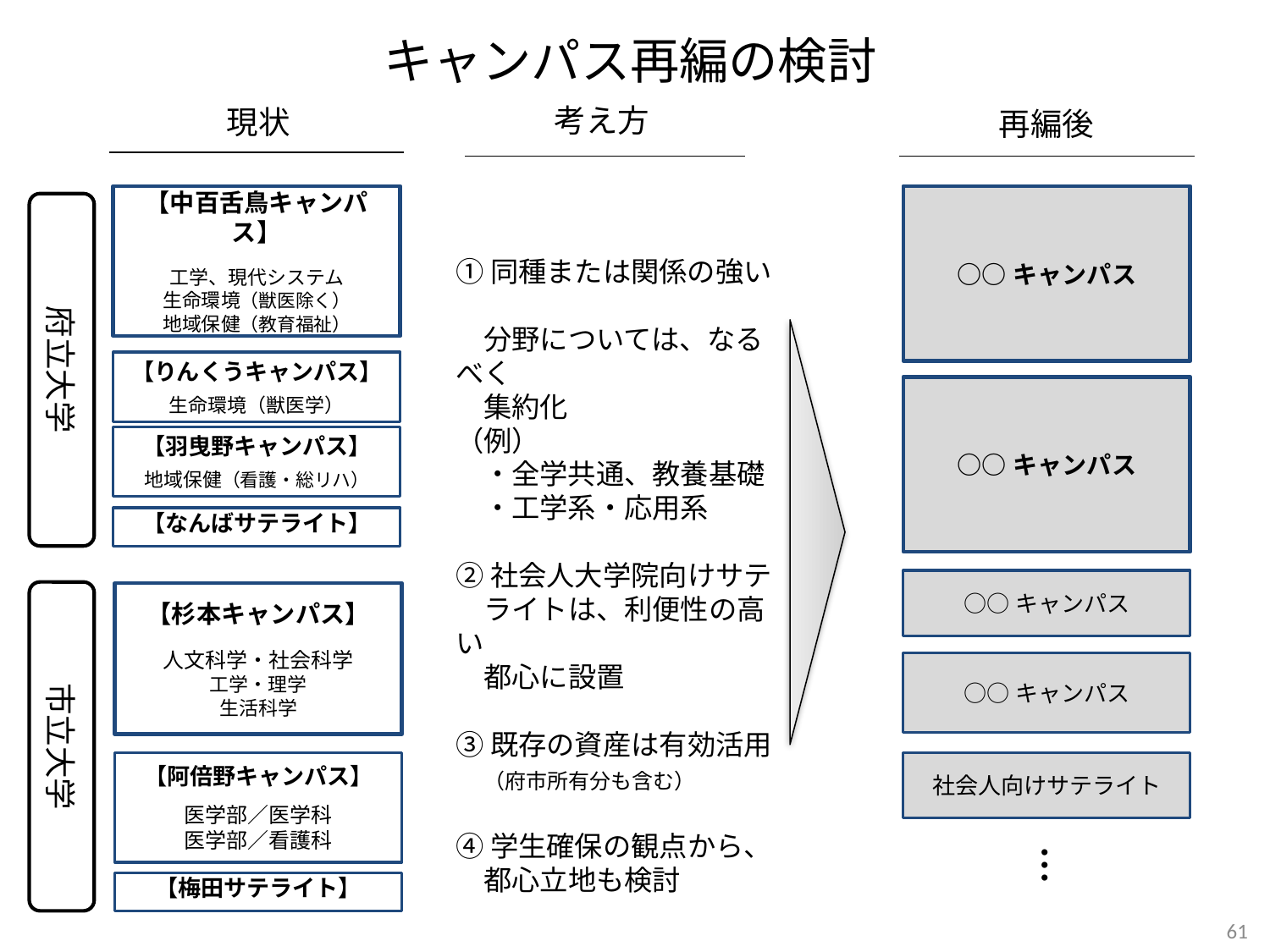

キャンパス再編の検討
考え方
現状
再編後
○○キャンパス
【中百舌鳥キャンパス】

工学、現代システム
生命環境（獣医除く）
地域保健（教育福祉）
府立大学
①同種または関係の強い
　分野については、なるべく
　集約化
（例）
　・全学共通、教養基礎
　・工学系・応用系

②社会人大学院向けサテ
　ライトは、利便性の高い
　都心に設置

③既存の資産は有効活用　（府市所有分も含む）

④学生確保の観点から、
　都心立地も検討
【りんくうキャンパス】

生命環境（獣医学）
○○キャンパス
【羽曳野キャンパス】

地域保健（看護・総リハ）

【なんばサテライト】

○○キャンパス
市立大学
【杉本キャンパス】

人文科学・社会科学
工学・理学
生活科学
○○キャンパス
【阿倍野キャンパス】

医学部／医学科
医学部／看護科
社会人向けサテライト
● ● ●
【梅田サテライト】

61